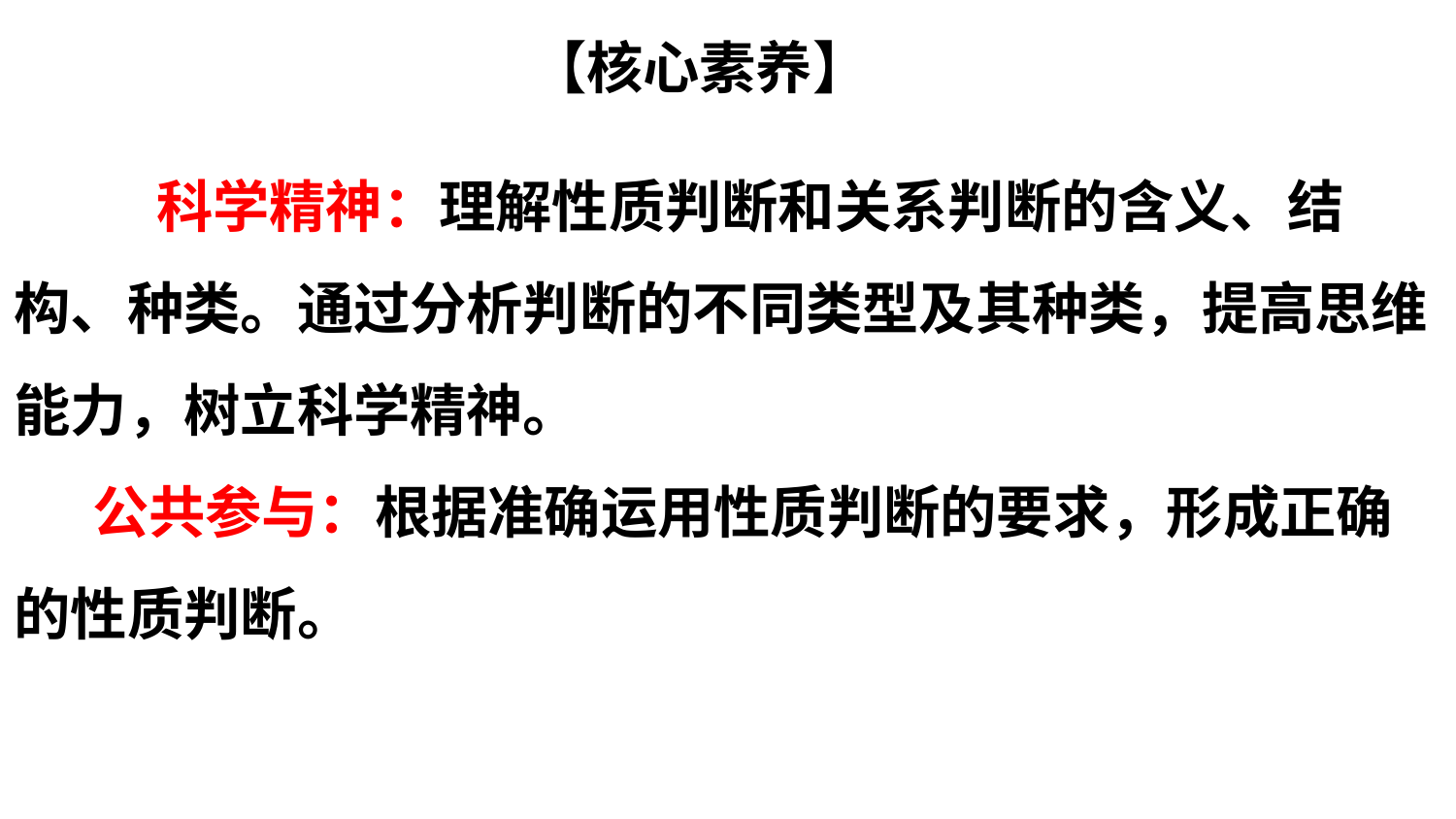

【核心素养】
          科学精神：理解性质判断和关系判断的含义、结构、种类。通过分析判断的不同类型及其种类，提高思维能力，树立科学精神。
     公共参与：根据准确运用性质判断的要求，形成正确的性质判断。